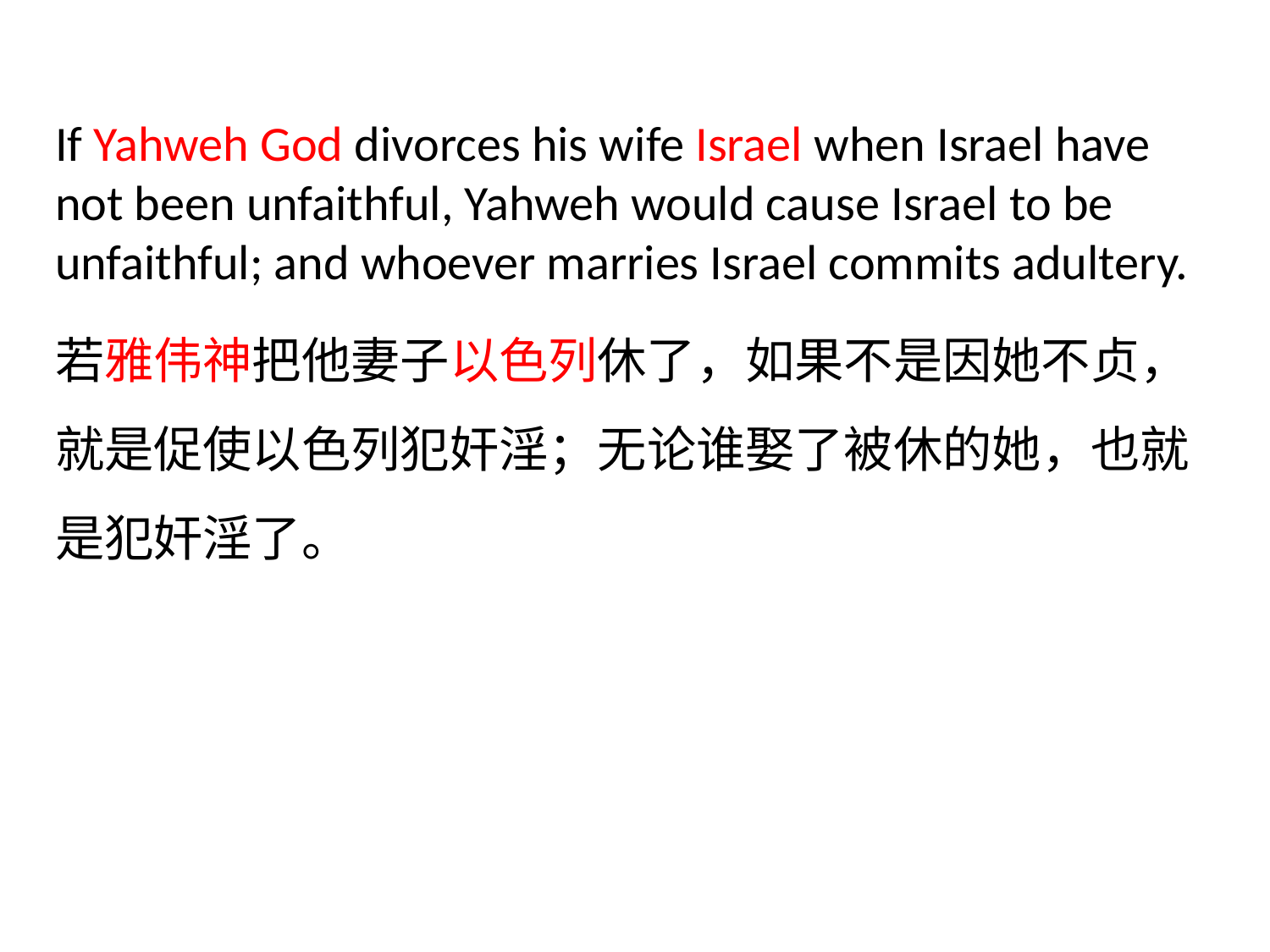

If Yahweh God divorces his wife Israel when Israel have not been unfaithful, Yahweh would cause Israel to be unfaithful; and whoever marries Israel commits adultery.
若雅伟神把他妻子以色列休了，如果不是因她不贞，就是促使以色列犯奸淫；无论谁娶了被休的她，也就是犯奸淫了。